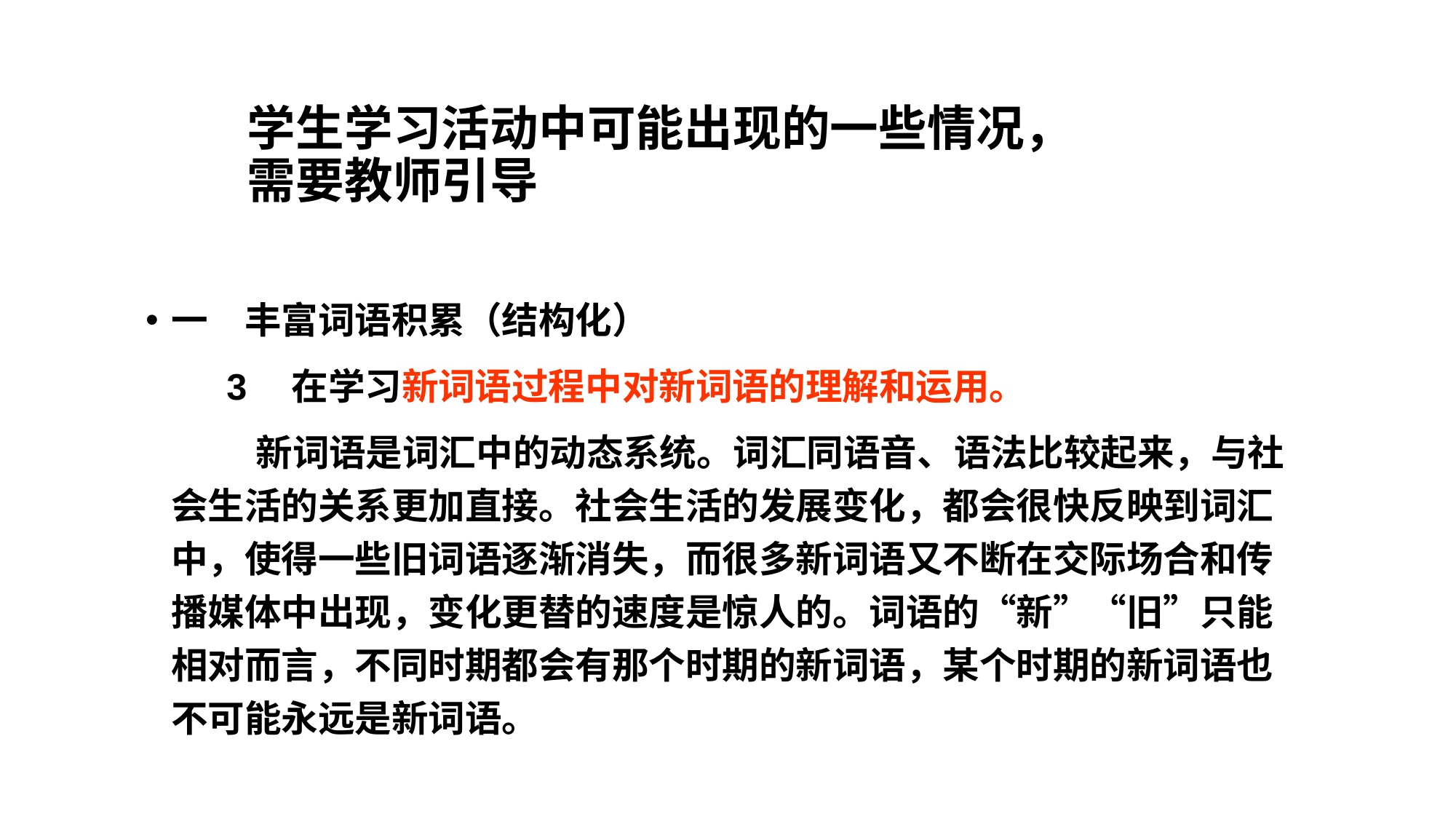

# 学生学习活动中可能出现的一些情况， 需要教师引导

一　丰富词语积累（结构化）
　　3　在学习新词语过程中对新词语的理解和运用。
　　　新词语是词汇中的动态系统。词汇同语音、语法比较起来，与社会生活的关系更加直接。社会生活的发展变化，都会很快反映到词汇中，使得一些旧词语逐渐消失，而很多新词语又不断在交际场合和传播媒体中出现，变化更替的速度是惊人的。词语的“新”“旧”只能相对而言，不同时期都会有那个时期的新词语，某个时期的新词语也不可能永远是新词语。